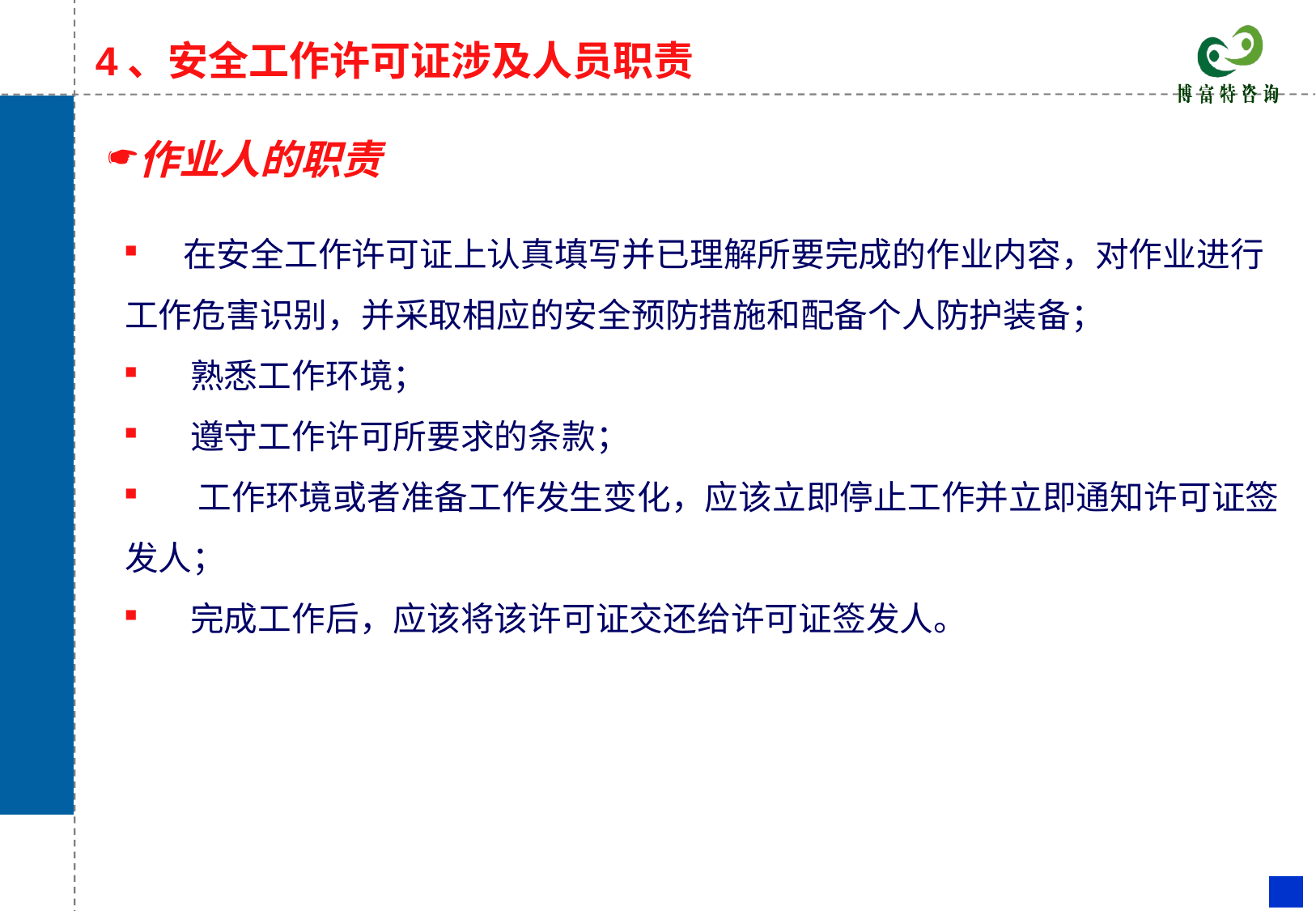

4、安全工作许可证涉及人员职责
作业人的职责
     在安全工作许可证上认真填写并已理解所要完成的作业内容，对作业进行工作危害识别，并采取相应的安全预防措施和配备个人防护装备；
      熟悉工作环境；
      遵守工作许可所要求的条款；
       工作环境或者准备工作发生变化，应该立即停止工作并立即通知许可证签发人；
      完成工作后，应该将该许可证交还给许可证签发人。
11